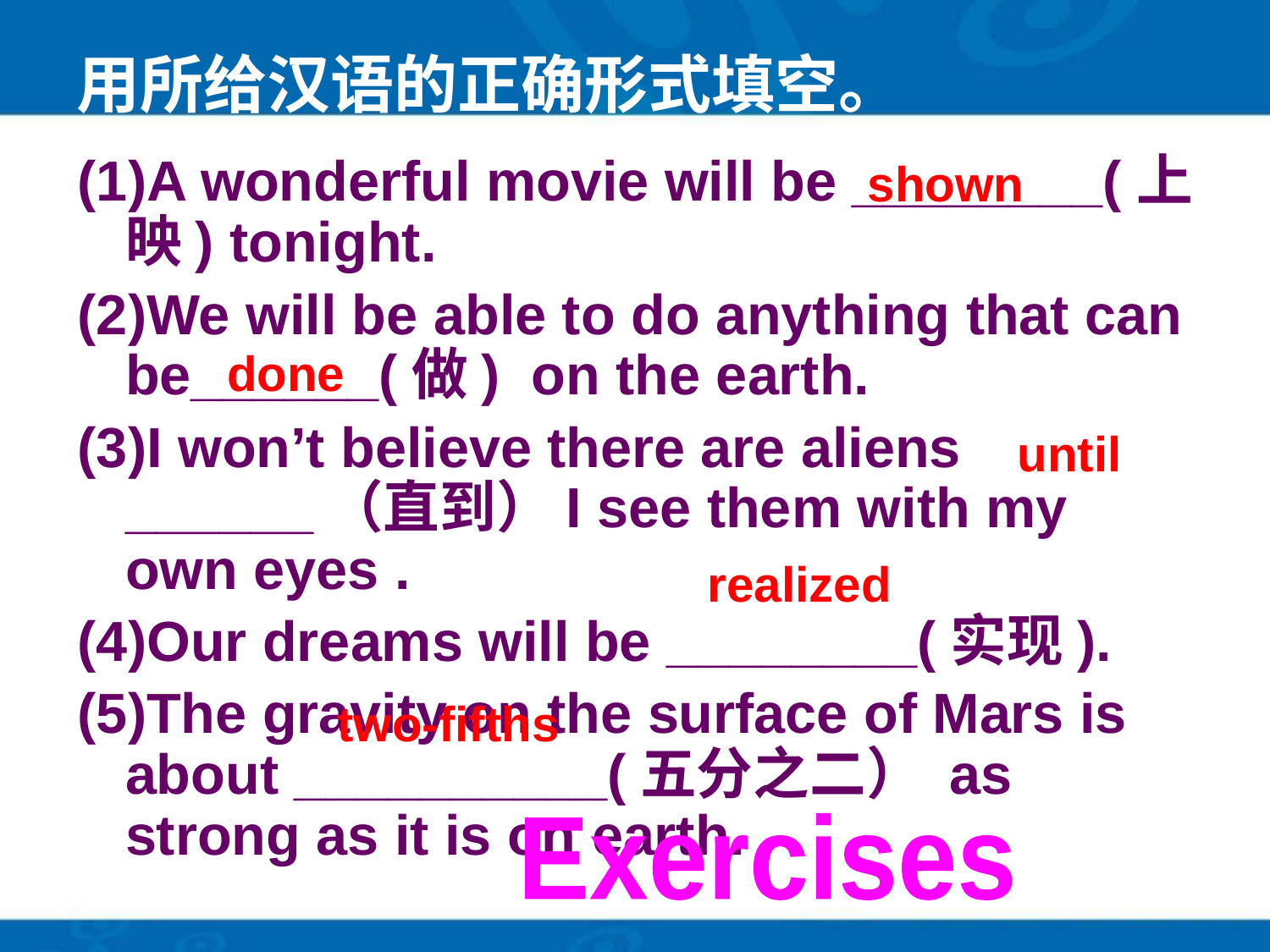

# 用所给汉语的正确形式填空。
(1)A wonderful movie will be ________(上映) tonight.
(2)We will be able to do anything that can be______(做)  on the earth.
(3)I won’t believe there are aliens ______（直到）I see them with my own eyes .
(4)Our dreams will be ________(实现).
(5)The gravity on the surface of Mars is about __________(五分之二） as strong as it is on earth.

shown
done
until
realized
two-fifths
Exercises